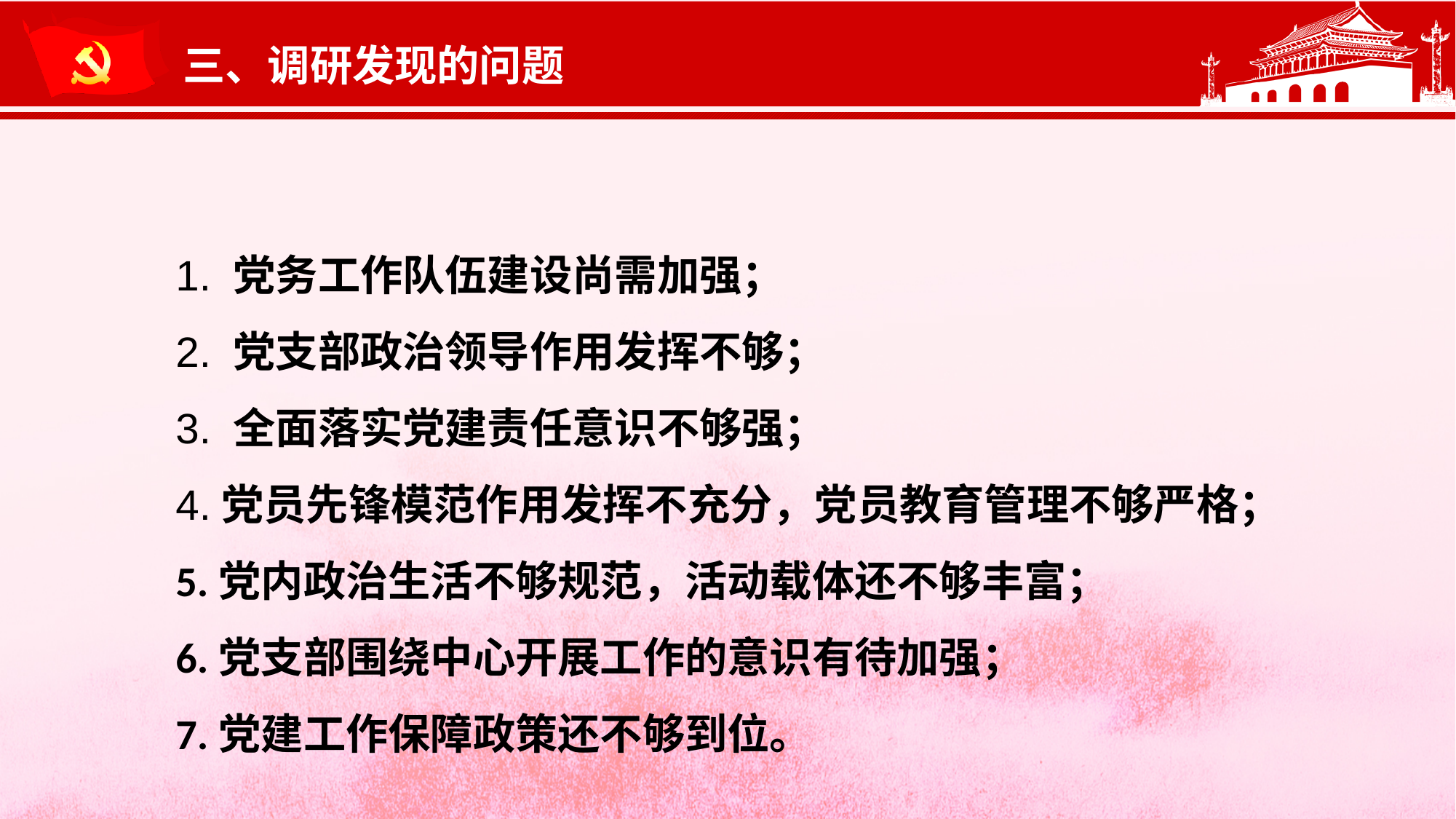

三、调研发现的问题
1. 党务工作队伍建设尚需加强；
2. 党支部政治领导作用发挥不够；
3. 全面落实党建责任意识不够强；
4.党员先锋模范作用发挥不充分，党员教育管理不够严格；
5.党内政治生活不够规范，活动载体还不够丰富；
6.党支部围绕中心开展工作的意识有待加强；
7.党建工作保障政策还不够到位。